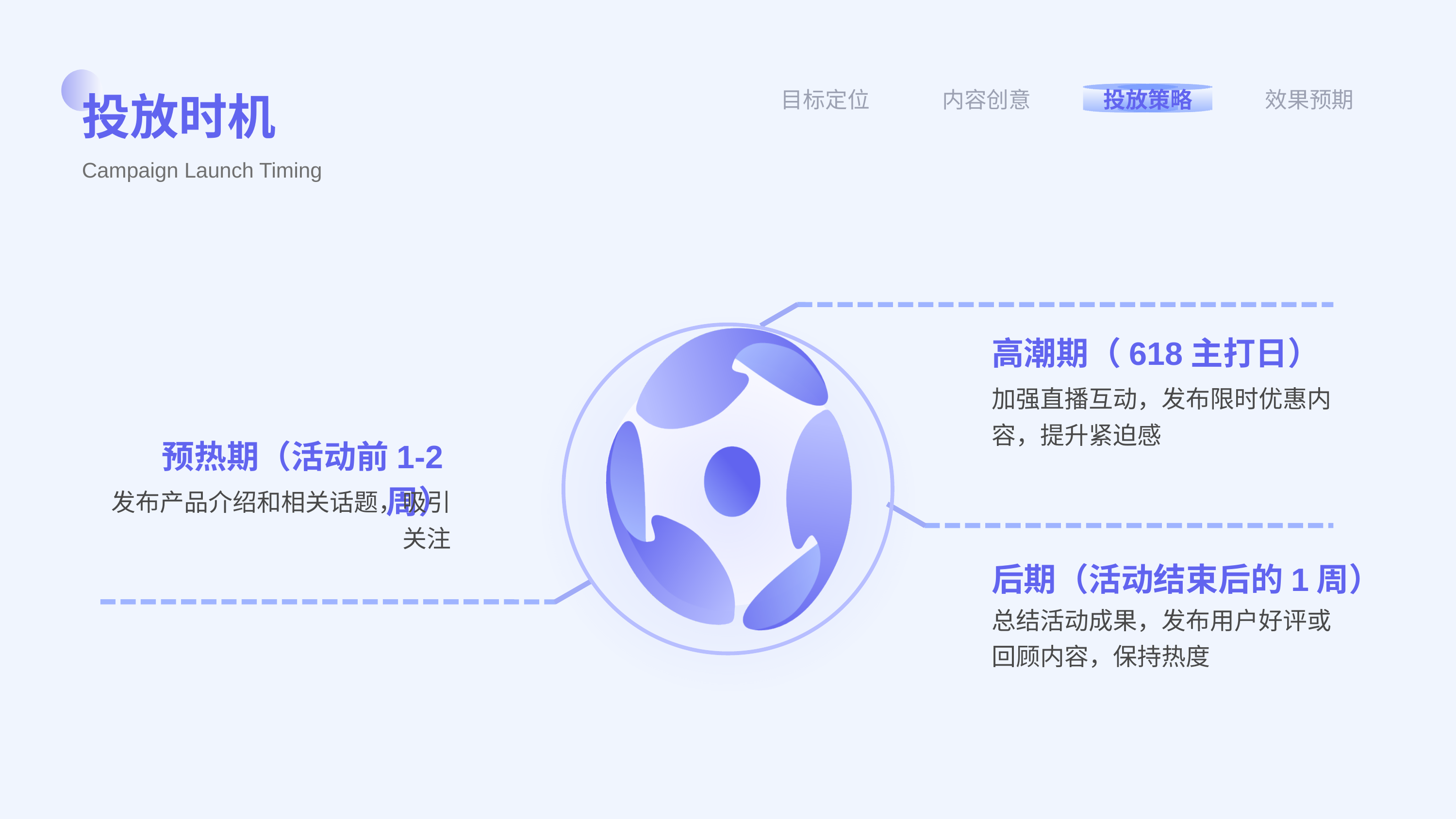

投放时机
Campaign Launch Timing
目标定位
内容创意
投放策略
效果预期

高潮期（618主打日）
加强直播互动，发布限时优惠内容，提升紧迫感

预热期（活动前1-2周）
发布产品介绍和相关话题，吸引关注

后期（活动结束后的1周）
总结活动成果，发布用户好评或回顾内容，保持热度